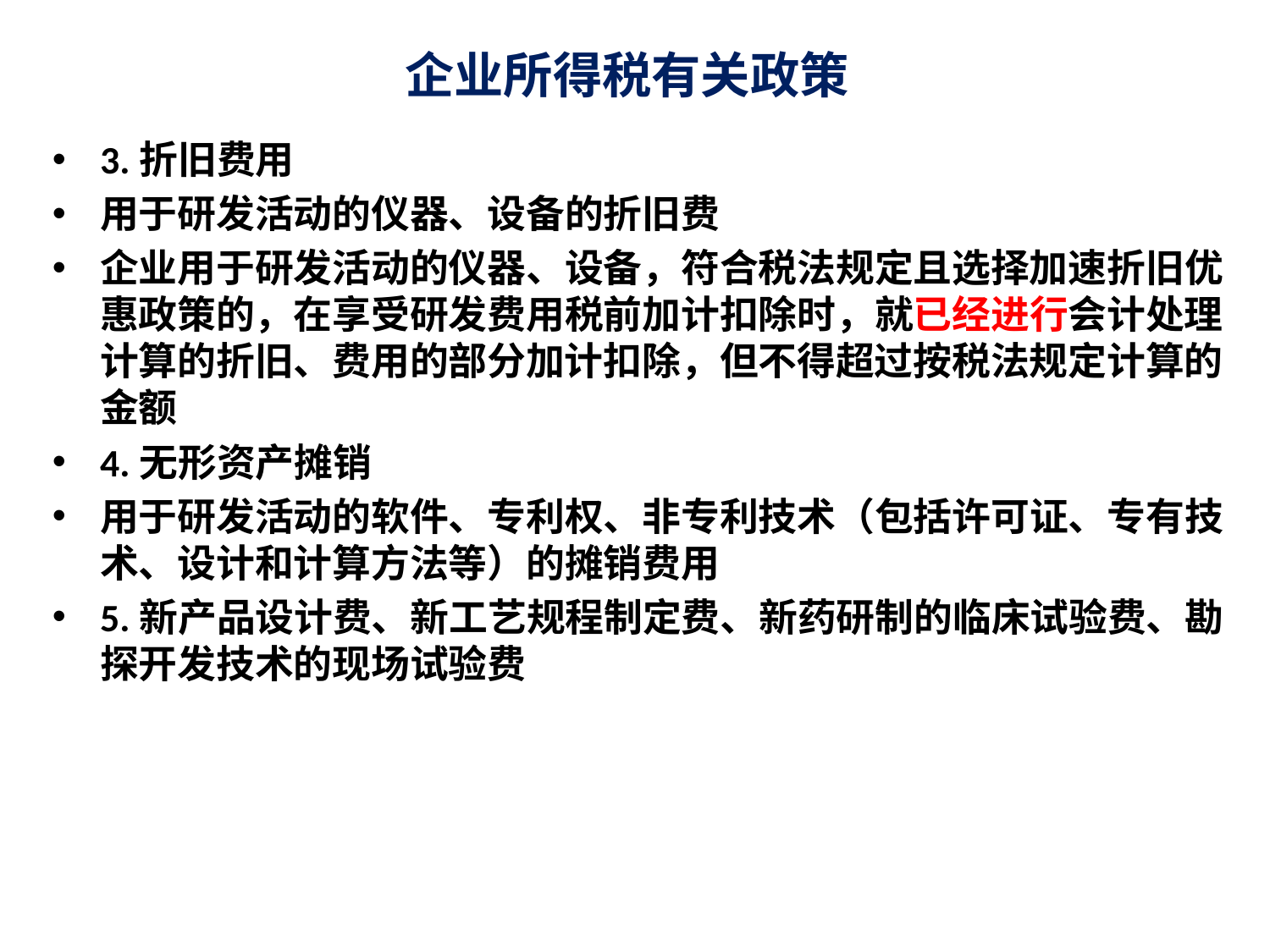

# 企业所得税有关政策
3.折旧费用
用于研发活动的仪器、设备的折旧费
企业用于研发活动的仪器、设备，符合税法规定且选择加速折旧优惠政策的，在享受研发费用税前加计扣除时，就已经进行会计处理计算的折旧、费用的部分加计扣除，但不得超过按税法规定计算的金额
4.无形资产摊销
用于研发活动的软件、专利权、非专利技术（包括许可证、专有技术、设计和计算方法等）的摊销费用
5.新产品设计费、新工艺规程制定费、新药研制的临床试验费、勘探开发技术的现场试验费